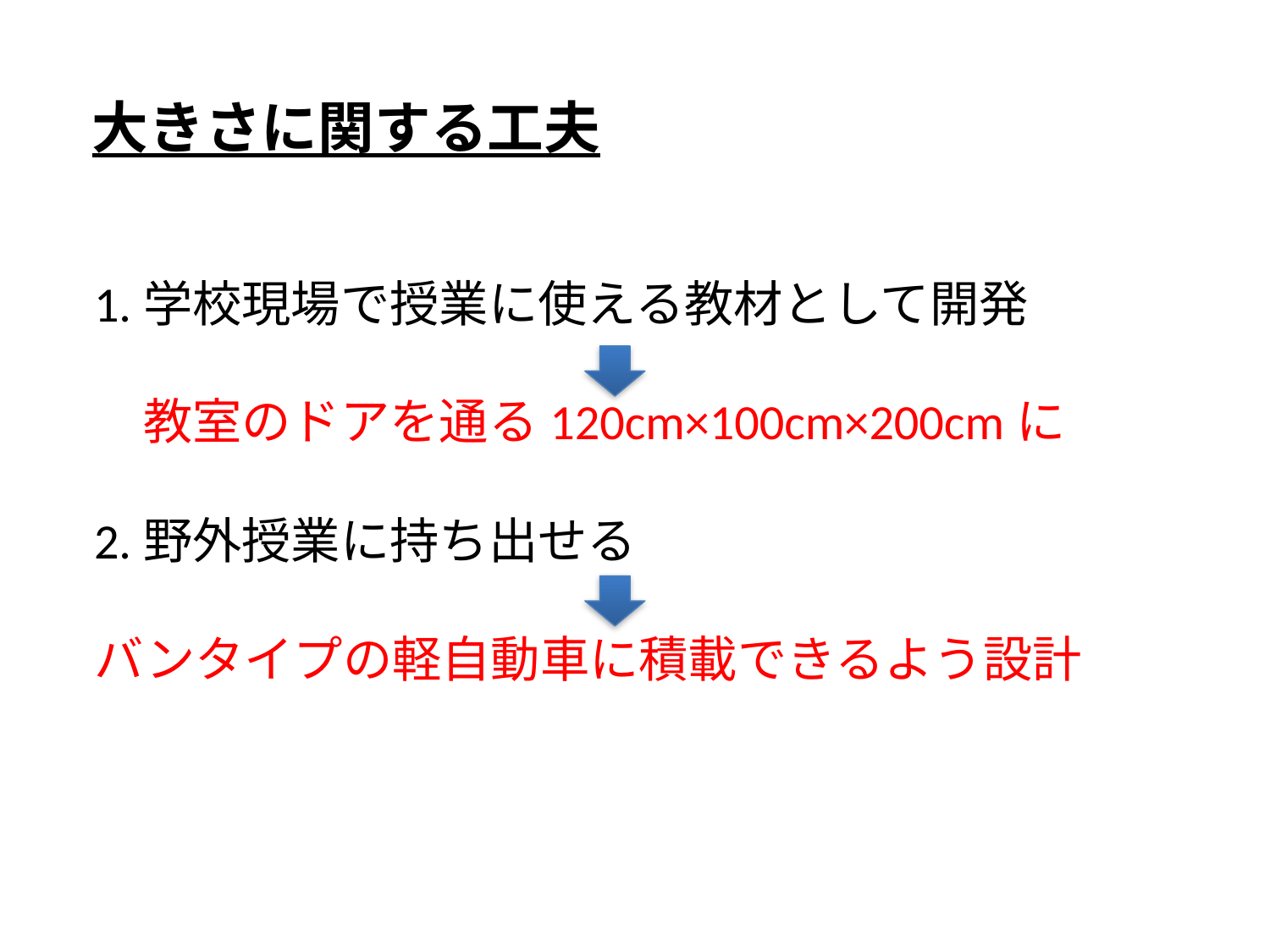

大きさに関する工夫
1.学校現場で授業に使える教材として開発

　教室のドアを通る120cm×100cm×200cmに

2.野外授業に持ち出せる

バンタイプの軽自動車に積載できるよう設計